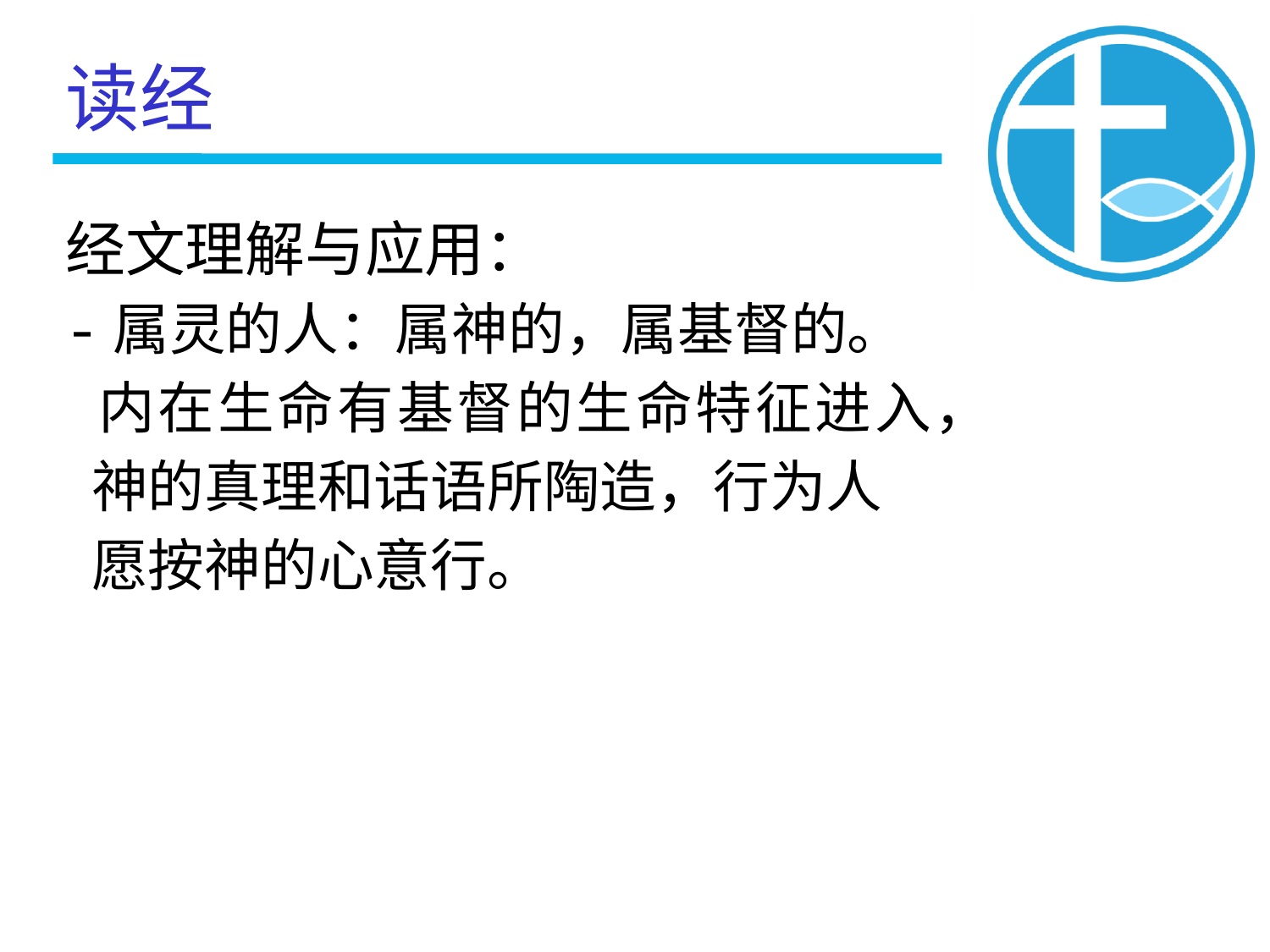

读经
经文理解与应用：
-属灵的人：属神的，属基督的。
 内在生命有基督的生命特征进入，
 神的真理和话语所陶造，行为人
 愿按神的心意行。